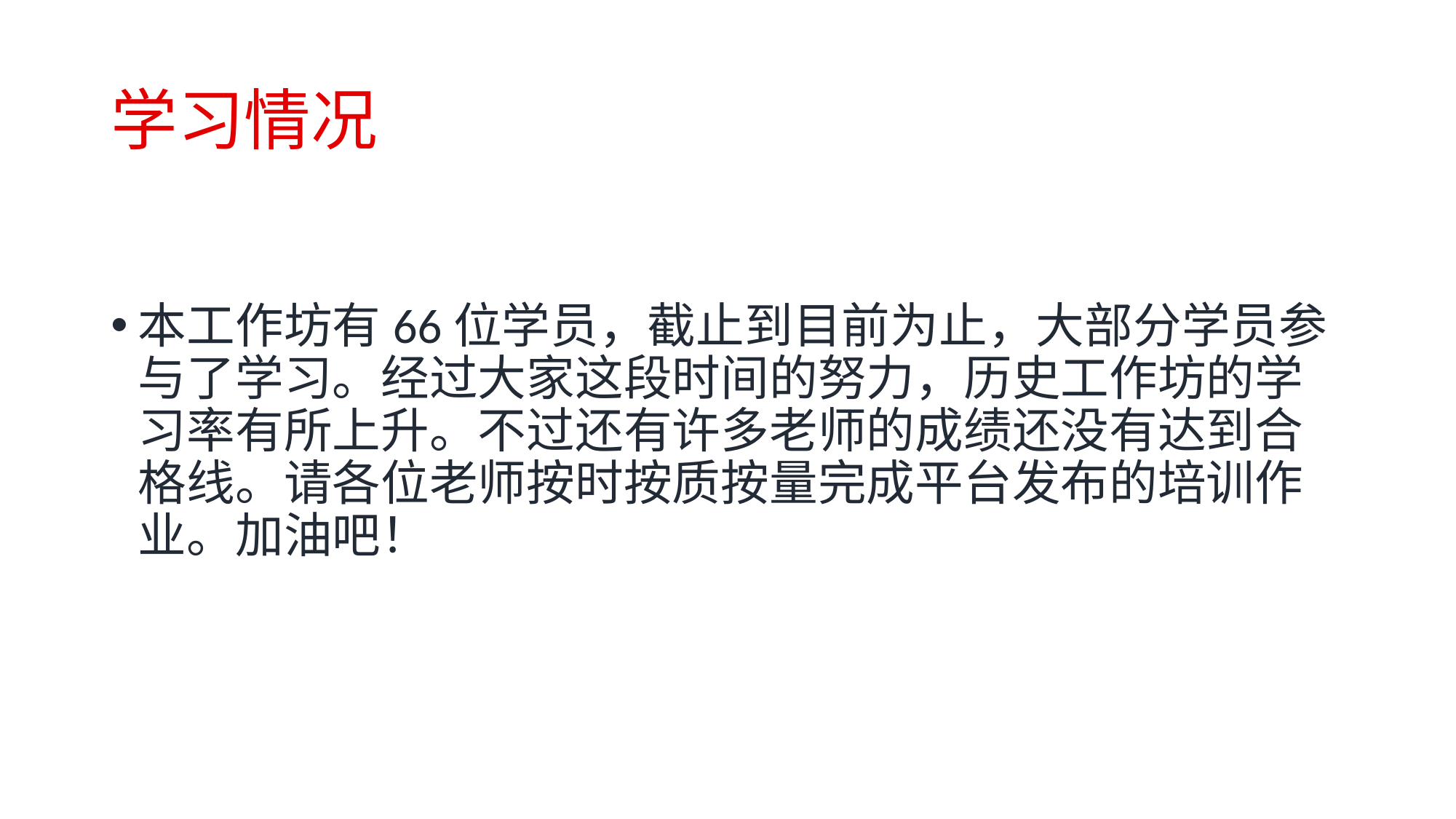

# 学习情况
本工作坊有66位学员，截止到目前为止，大部分学员参与了学习。经过大家这段时间的努力，历史工作坊的学习率有所上升。不过还有许多老师的成绩还没有达到合格线。请各位老师按时按质按量完成平台发布的培训作业。加油吧！